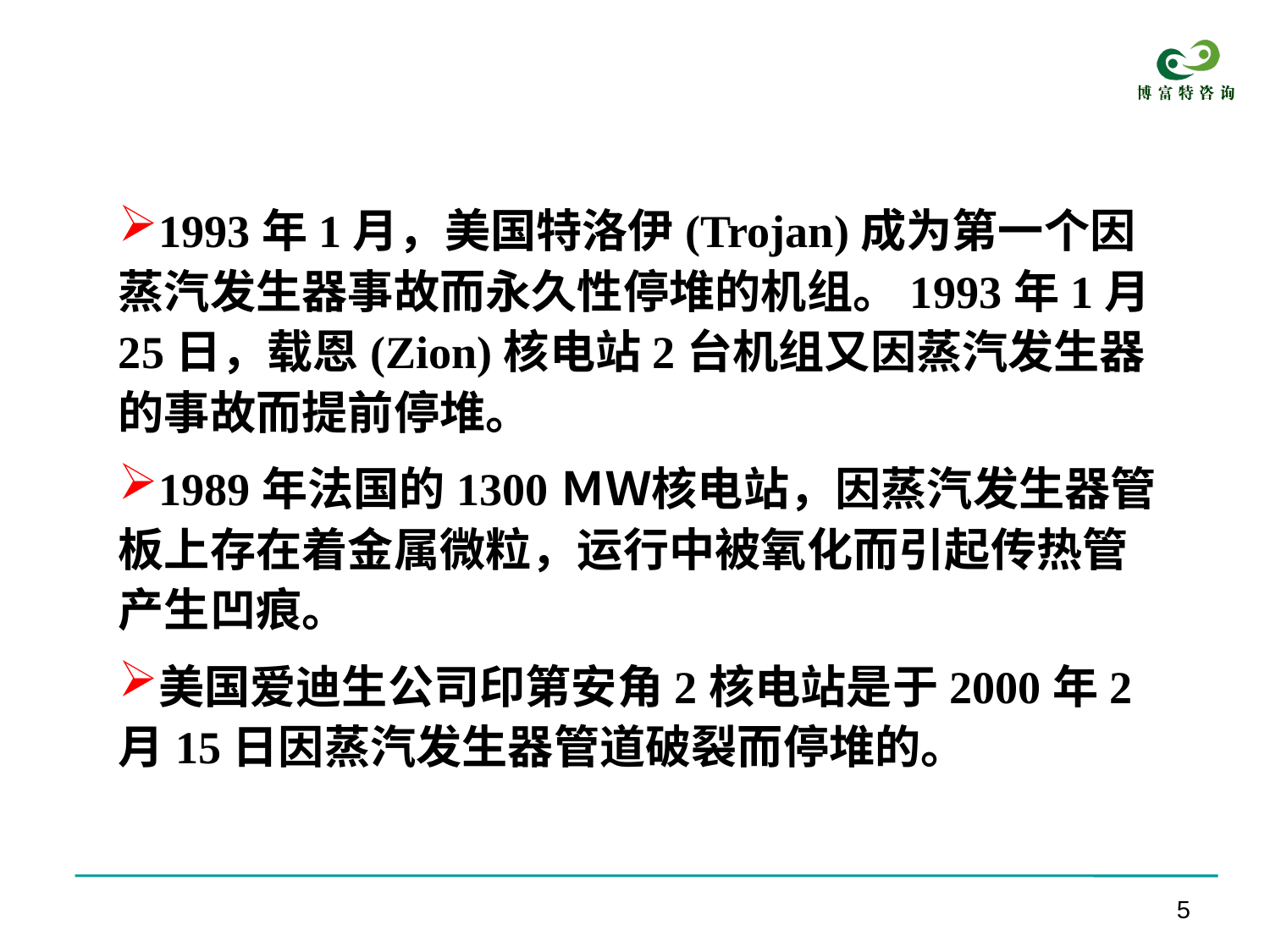

1993年1月，美国特洛伊(Trojan)成为第一个因蒸汽发生器事故而永久性停堆的机组。1993年1月25日，载恩(Zion)核电站2台机组又因蒸汽发生器的事故而提前停堆。
1989年法国的1300ＭＷ核电站，因蒸汽发生器管板上存在着金属微粒，运行中被氧化而引起传热管产生凹痕。
美国爱迪生公司印第安角2核电站是于2000年2月15日因蒸汽发生器管道破裂而停堆的。